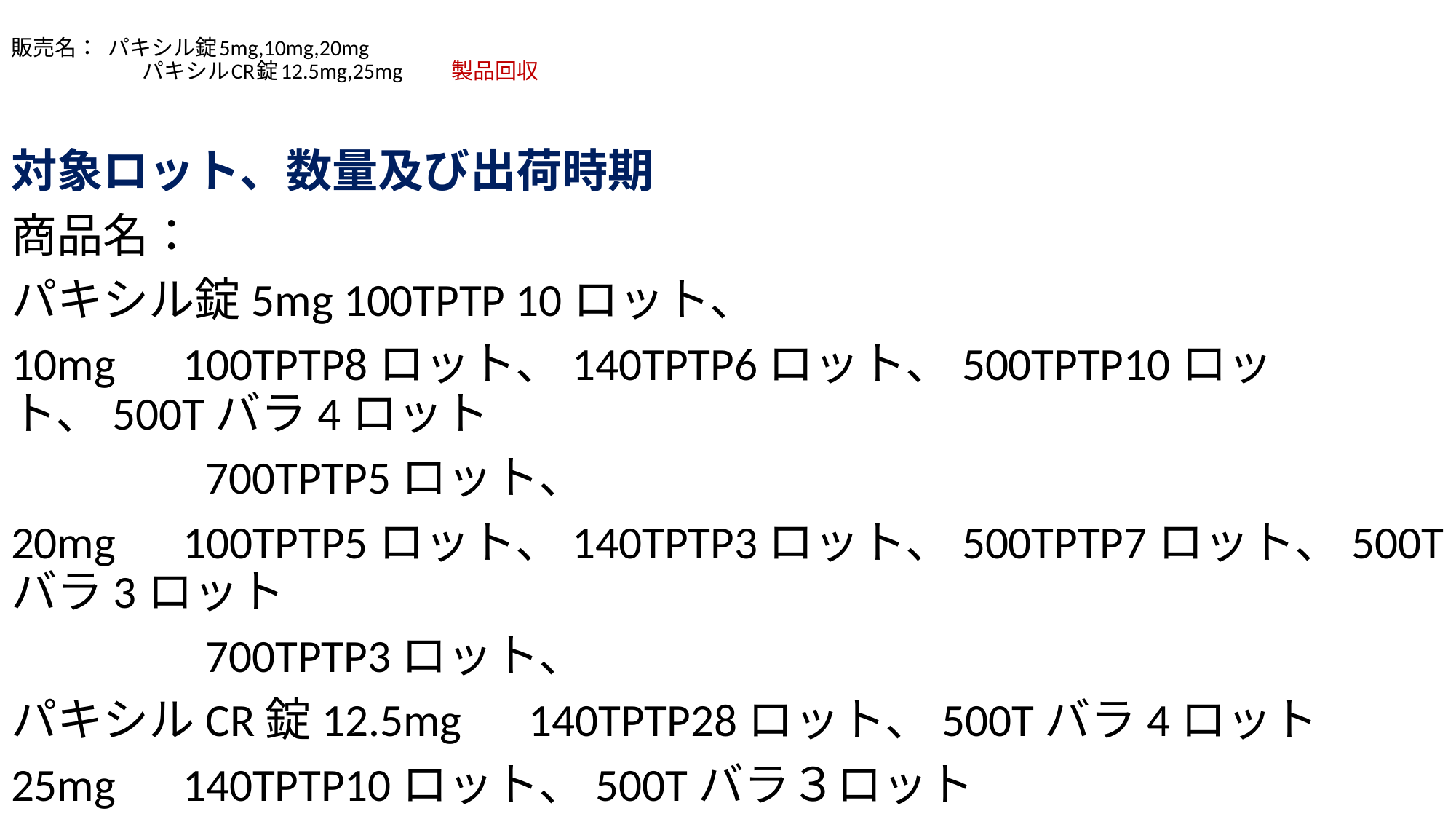

# 販売名：  パキシル錠5mg,10mg,20mg　 　　　　　　パキシルCR錠12.5mg,25mg　     製品回収
対象ロット、数量及び出荷時期
商品名：
パキシル錠5mg 100TPTP 10ロット、
10mg　100TPTP8ロット、140TPTP6ロット、500TPTP10ロット、500Tバラ4ロット
　　　　700TPTP5ロット、
20mg　100TPTP5ロット、140TPTP3ロット、500TPTP7ロット、500Tバラ3ロット
　　　　700TPTP3ロット、
パキシルCR錠12.5mg　140TPTP28ロット、500Tバラ4ロット
25mg　140TPTP10ロット、500Tバラ３ロット